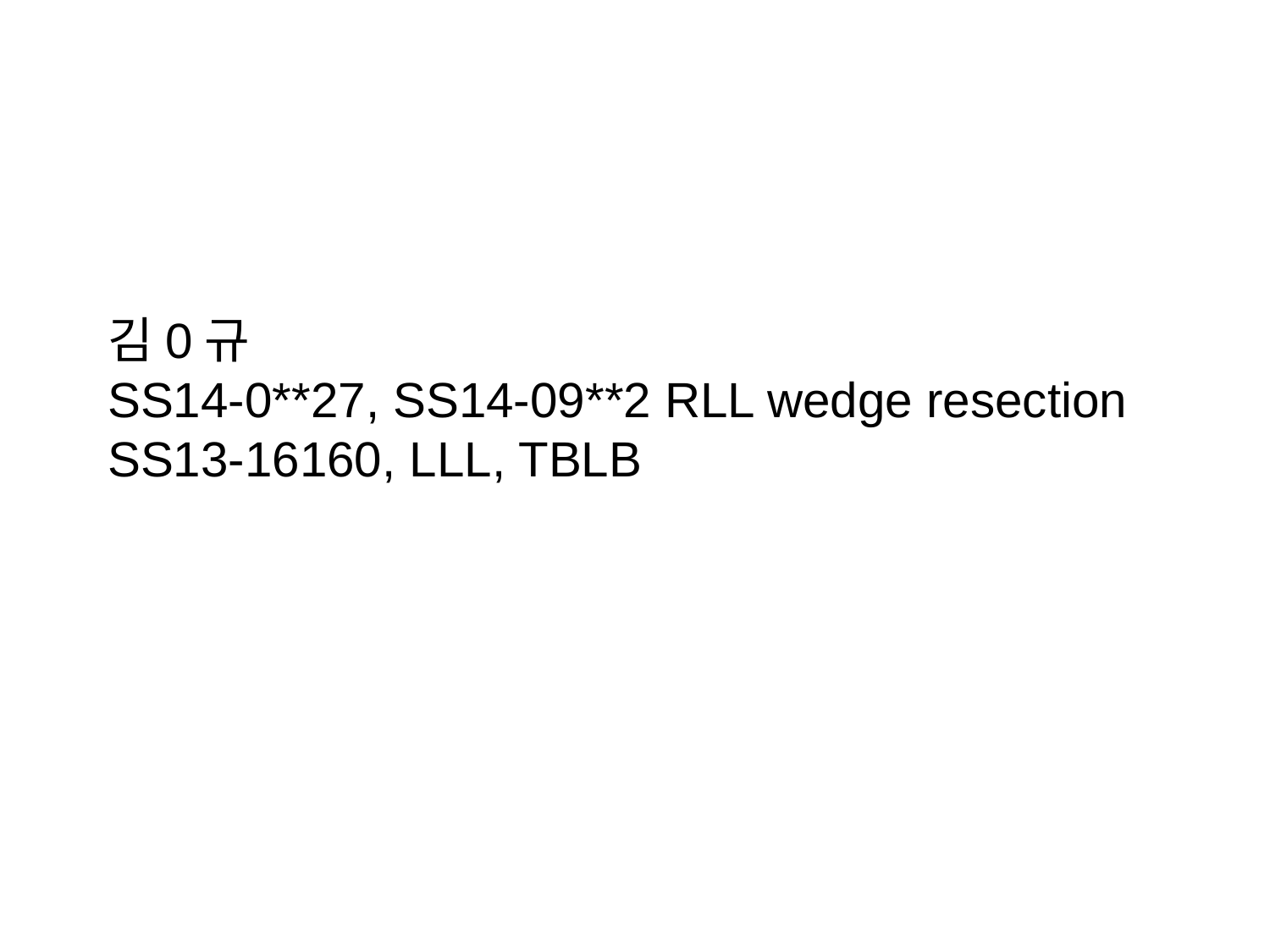

# 김0규 SS14-0**27, SS14-09**2 RLL wedge resection SS13-16160, LLL, TBLB